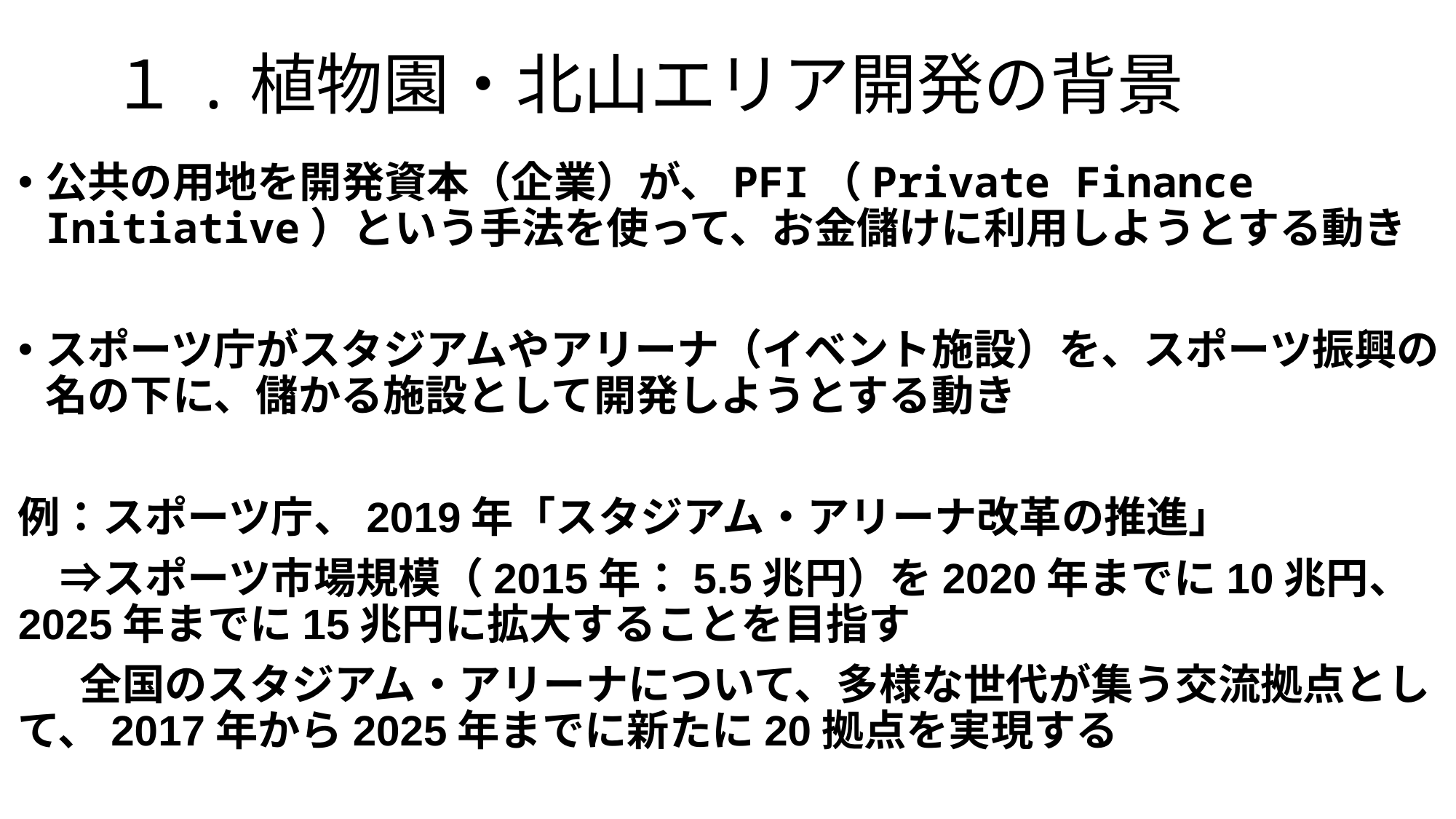

# １.植物園・北山エリア開発の背景
公共の用地を開発資本（企業）が、PFI（Private Finance　Initiative）という手法を使って、お金儲けに利用しようとする動き

スポーツ庁がスタジアムやアリーナ（イベント施設）を、スポーツ振興の名の下に、儲かる施設として開発しようとする動き

例：スポーツ庁、2019年「スタジアム・アリーナ改革の推進」
　⇒スポーツ市場規模（2015年：5.5兆円）を2020年までに10兆円、2025年までに15兆円に拡大することを目指す
 　全国のスタジアム・アリーナについて、多様な世代が集う交流拠点として、2017年から2025年までに新たに20拠点を実現する